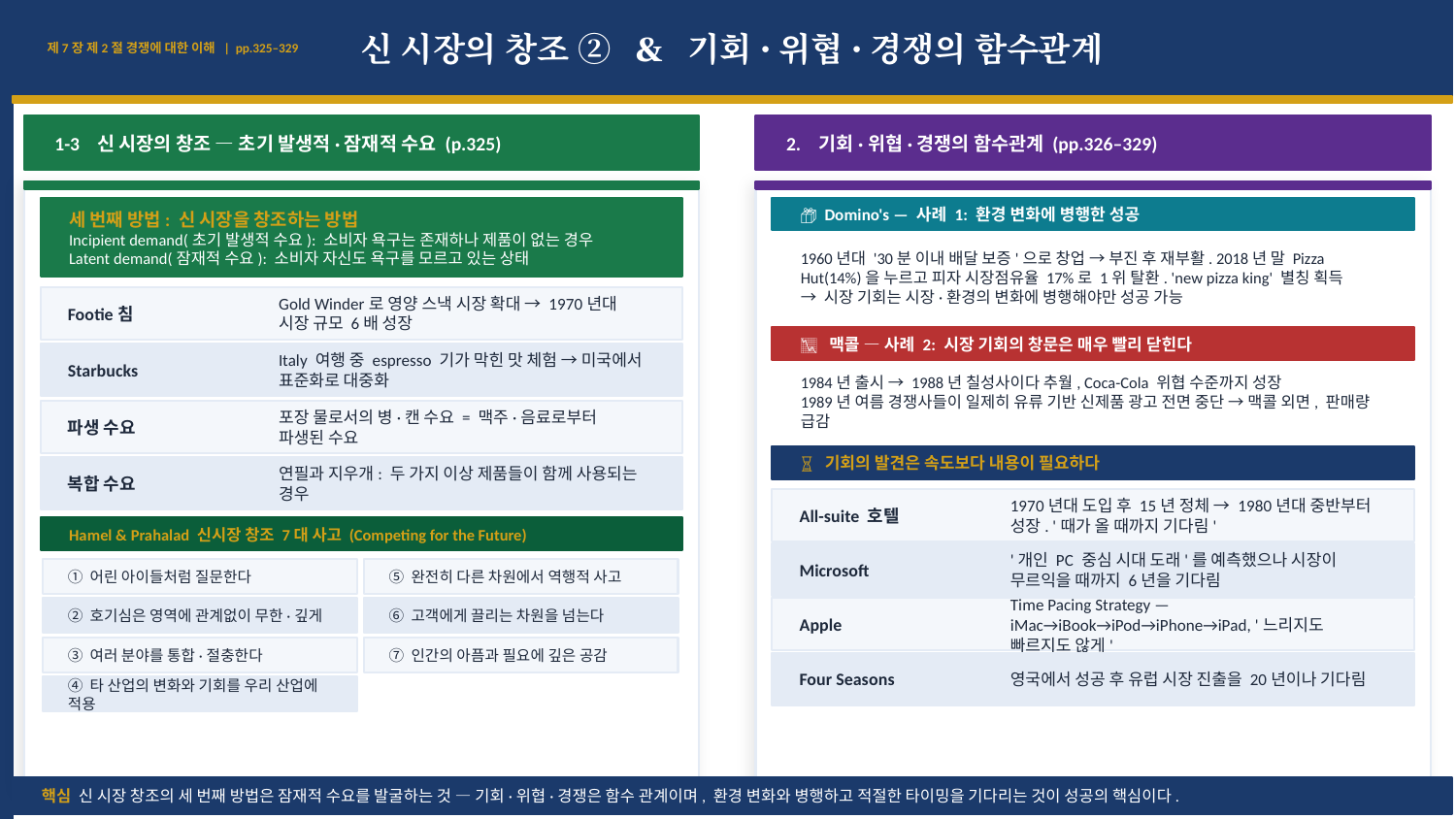

제7장 제2절 경쟁에 대한 이해  |  pp.325–329
신 시장의 창조 ②  &  기회·위협·경쟁의 함수관계

1-3   신 시장의 창조 — 초기 발생적·잠재적 수요 (p.325)

2.   기회·위협·경쟁의 함수관계 (pp.326–329)

📦  Domino's — 사례 1: 환경 변화에 병행한 성공
세 번째 방법: 신 시장을 창조하는 방법
Incipient demand(초기 발생적 수요): 소비자 욕구는 존재하나 제품이 없는 경우
Latent demand(잠재적 수요): 소비자 자신도 욕구를 모르고 있는 상태
1960년대 '30분 이내 배달 보증'으로 창업 → 부진 후 재부활. 2018년 말 Pizza Hut(14%)을 누르고 피자 시장점유율 17%로 1위 탈환. 'new pizza king' 별칭 획득
→ 시장 기회는 시장·환경의 변화에 병행해야만 성공 가능

Footie침
Gold Winder로 영양 스낵 시장 확대 → 1970년대 시장 규모 6배 성장

📉  맥콜 — 사례 2: 시장 기회의 창문은 매우 빨리 닫힌다

Starbucks
Italy 여행 중 espresso 기가 막힌 맛 체험 → 미국에서 표준화로 대중화
1984년 출시 → 1988년 칠성사이다 추월, Coca-Cola 위협 수준까지 성장
1989년 여름 경쟁사들이 일제히 유류 기반 신제품 광고 전면 중단 → 맥콜 외면, 판매량 급감

파생 수요
포장 물로서의 병·캔 수요 = 맥주·음료로부터 파생된 수요

⏳  기회의 발견은 속도보다 내용이 필요하다

복합 수요
연필과 지우개: 두 가지 이상 제품들이 함께 사용되는 경우

All-suite 호텔
1970년대 도입 후 15년 정체 → 1980년대 중반부터 성장. '때가 올 때까지 기다림'

Hamel & Prahalad 신시장 창조 7대 사고 (Competing for the Future)

Microsoft
'개인 PC 중심 시대 도래'를 예측했으나 시장이 무르익을 때까지 6년을 기다림

① 어린 아이들처럼 질문한다
⑤ 완전히 다른 차원에서 역행적 사고

② 호기심은 영역에 관계없이 무한·깊게
⑥ 고객에게 끌리는 차원을 넘는다
Apple
Time Pacing Strategy — iMac→iBook→iPod→iPhone→iPad, '느리지도 빠르지도 않게'

③ 여러 분야를 통합·절충한다
⑦ 인간의 아픔과 필요에 깊은 공감

Four Seasons
영국에서 성공 후 유럽 시장 진출을 20년이나 기다림

④ 타 산업의 변화와 기회를 우리 산업에 적용

핵심  신 시장 창조의 세 번째 방법은 잠재적 수요를 발굴하는 것 — 기회·위협·경쟁은 함수 관계이며, 환경 변화와 병행하고 적절한 타이밍을 기다리는 것이 성공의 핵심이다.